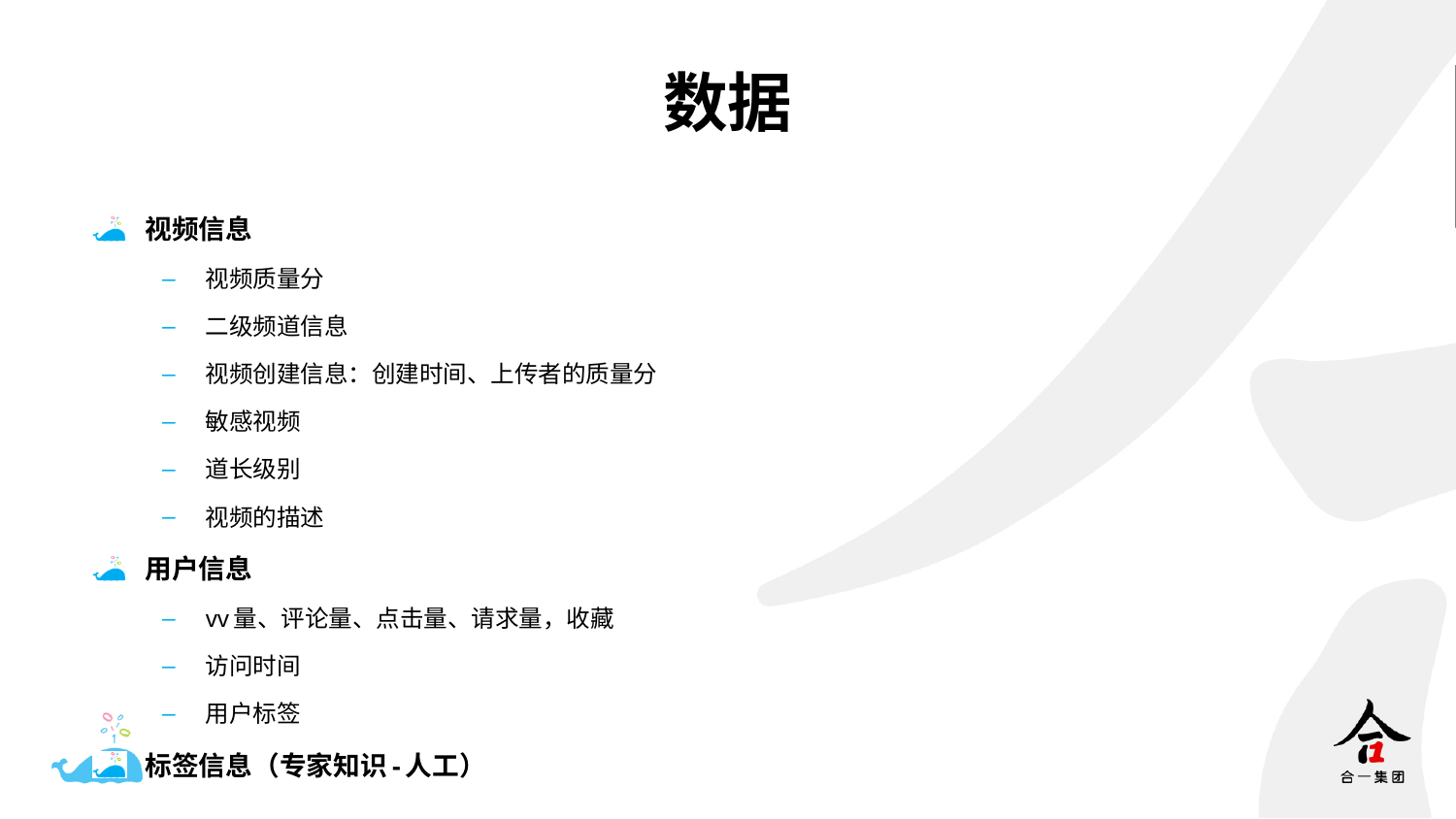

# 数据
视频信息
视频质量分
二级频道信息
视频创建信息：创建时间、上传者的质量分
敏感视频
道长级别
视频的描述
用户信息
vv量、评论量、点击量、请求量，收藏
访问时间
用户标签
标签信息（专家知识-人工）